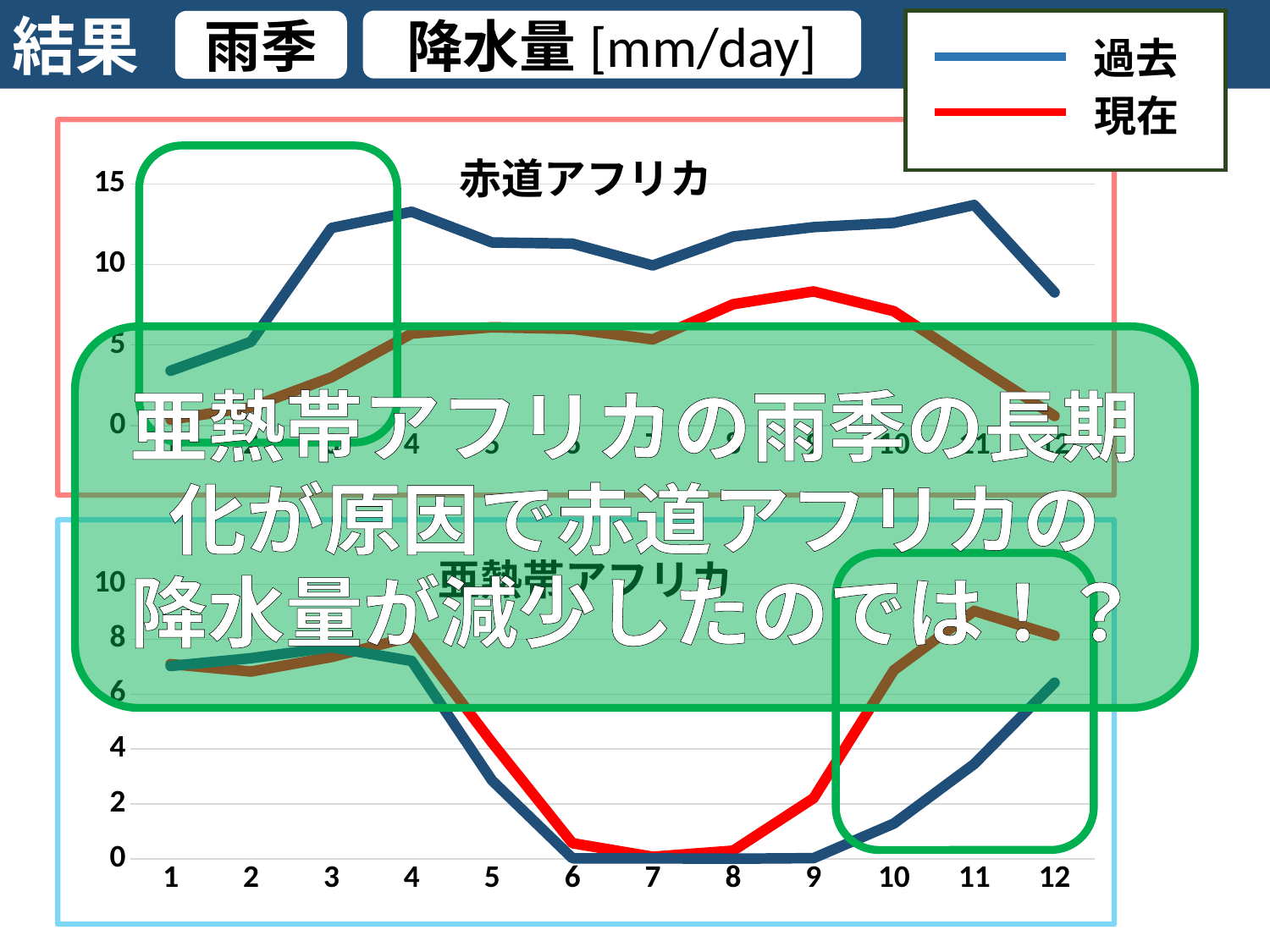

結果
降水量[mm/day]

雨季
過去
現在

### Chart: 赤道アフリカ

| Category |  |  |
|---|---|---|
亜熱帯アフリカの雨季の長期化が原因で赤道アフリカの
降水量が減少したのでは！？

### Chart: 亜熱帯アフリカ

| Category | 7.096354 | 7.025521 |
|---|---|---|
| 1 | 7.096354 | 7.025521 |
| 2 | 6.825 | 7.310417 |
| 3 | 7.352083 | 7.709896 |
| 4 | 8.094271 | 7.208855 |
| 5 | 4.235416 | 2.854167 |
| 6 | 0.5651041 | 0.016145833 |
| 7 | 0.070833325 | 0.011458333 |
| 8 | 0.2947916 | 0.0010416666 |
| 9 | 2.205729 | 0.020833332 |
| 10 | 6.871874 | 1.282292 |
| 11 | 9.034895 | 3.454687 |
| 12 | 8.131249 | 6.417187 |